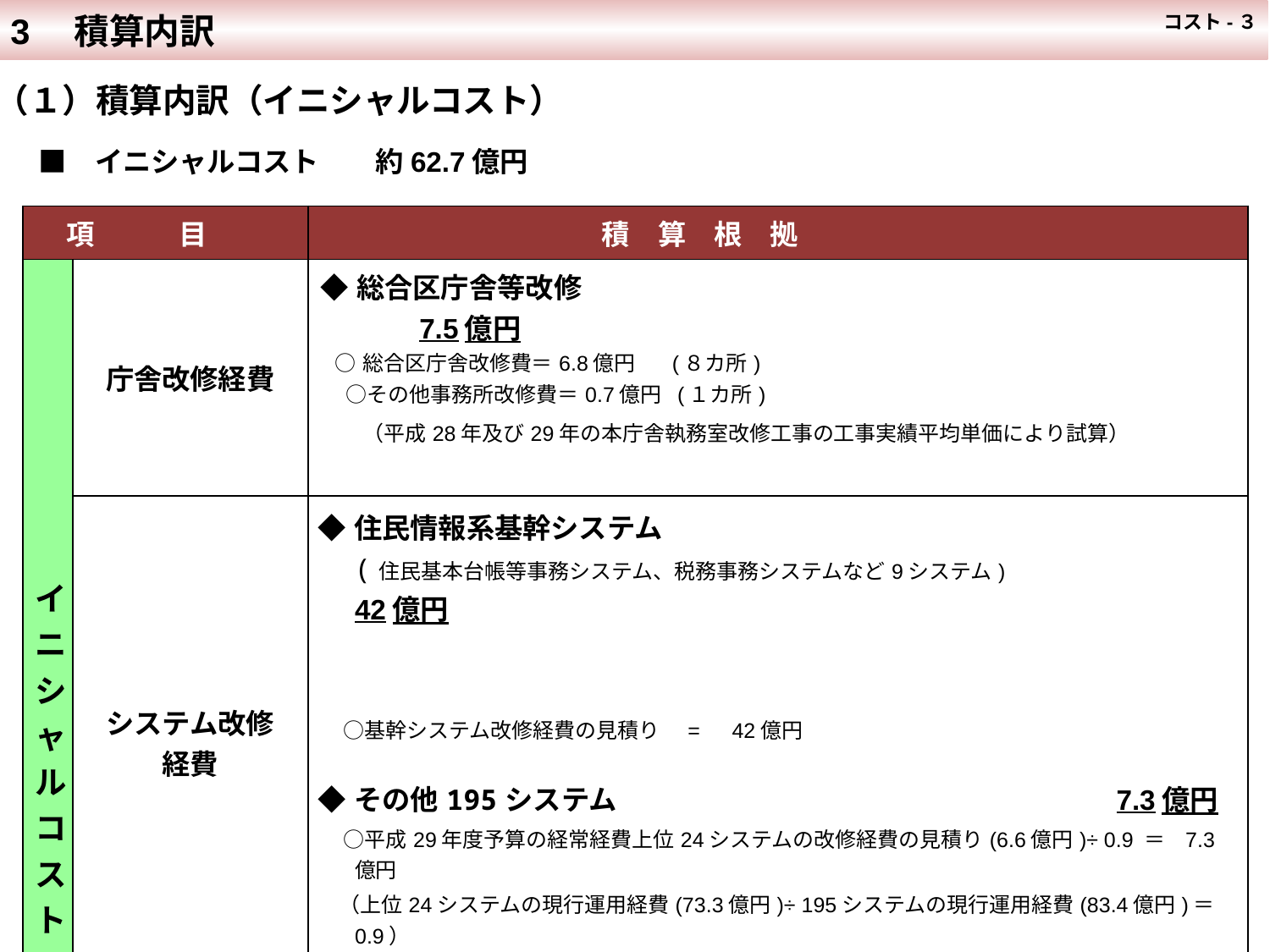

3　積算内訳
 コスト-３
（１）積算内訳（イニシャルコスト）
　■　イニシャルコスト　　約62.7億円
| 項　　　目 |  | 積　算　根　拠 |
| --- | --- | --- |
| イニシャルコスト | 庁舎改修経費 | ◆総合区庁舎等改修　　　　　　　　　　　　　　　　　　　　　　　　　　 7.5億円 ○総合区庁舎改修費＝6.8億円　 (８カ所) 　 ○その他事務所改修費＝0.7億円 (１カ所) 　　（平成28年及び29年の本庁舎執務室改修工事の工事実績平均単価により試算） |
|  | システム改修 経費 | ◆住民情報系基幹システム 　(住民基本台帳等事務システム、税務事務システムなど9システム) 　　　　　　　　 42億円　　 　　　　　　　　　　　　　　　　　　　　 　　　　　　　　　　　　　　　　　　　　　　　　　　　　　　　　　　　　　　　　　　　　 　　　　　　　　　　　　　 　 　 ○基幹システム改修経費の見積り　=　42億円 ◆その他195システム　　　　　　　　　　　　 　　　　　7.3億円 　 ○平成29年度予算の経常経費上位24システムの改修経費の見積り(6.6億円)÷ 0.9 ＝ 7.3億円 　（上位24システムの現行運用経費(73.3億円)÷ 195システムの現行運用経費(83.4億円)＝0.9） |
|  | その他 | ◆移転経費　　　　　　　　　　　　　　　　 　 　　　　　　　　　　　0.4億円　　　　　　　　　　　　　　　　　　　　　　　　　　　　　　　 　 　　 　　 　 　 ○一人あたり移転経費（過去実績より） 　　　@14,771円 × 1,030人 × 110% 17百万円 　 ○パソコン等移設単価（市単価） 　　　@20,000円 × 1,030人 × 110% 　23百万円 |